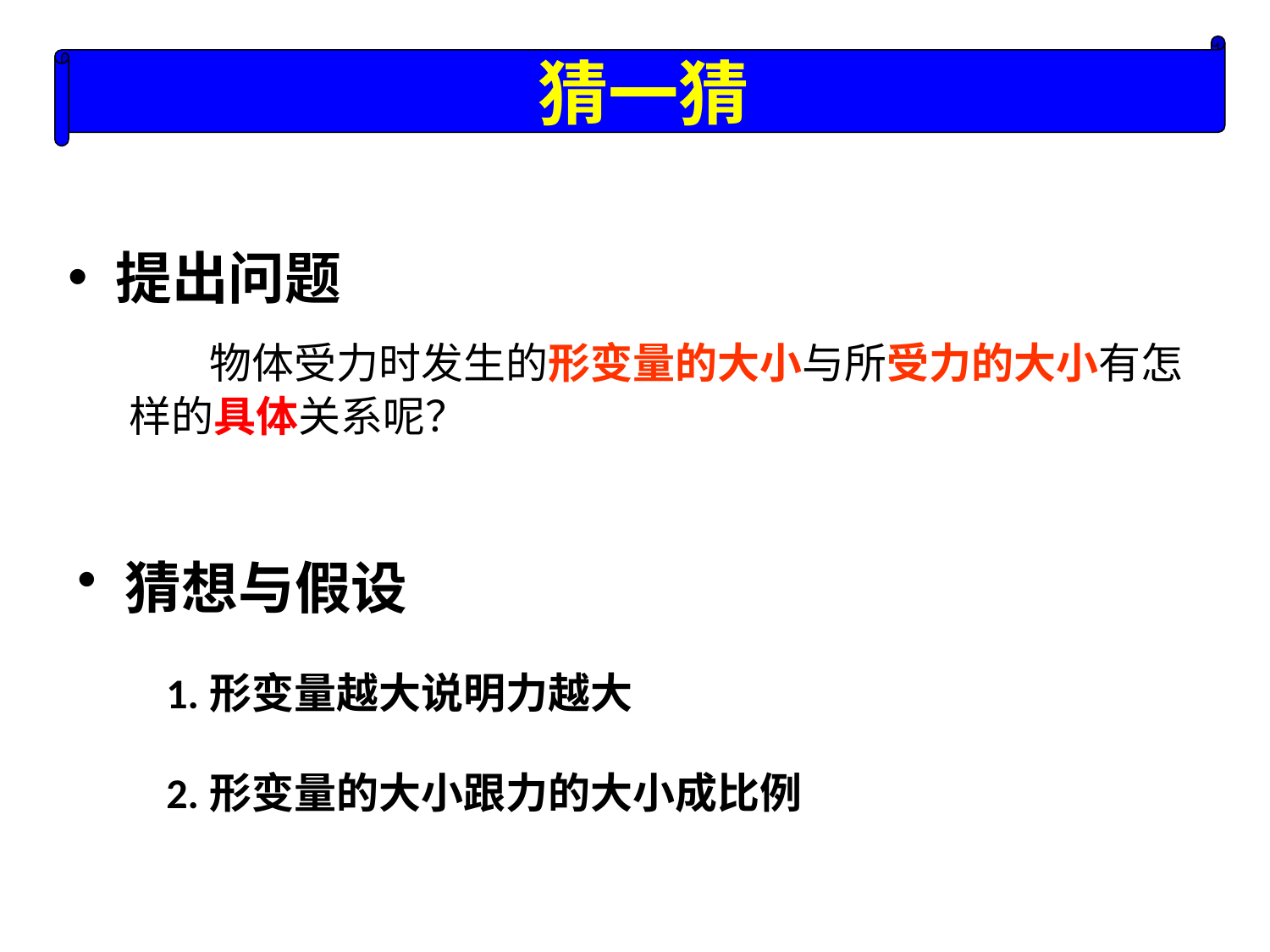

猜一猜
提出问题
         物体受力时发生的形变量的大小与所受力的大小有怎样的具体关系呢？
猜想与假设
       1.形变量越大说明力越大
       2.形变量的大小跟力的大小成比例